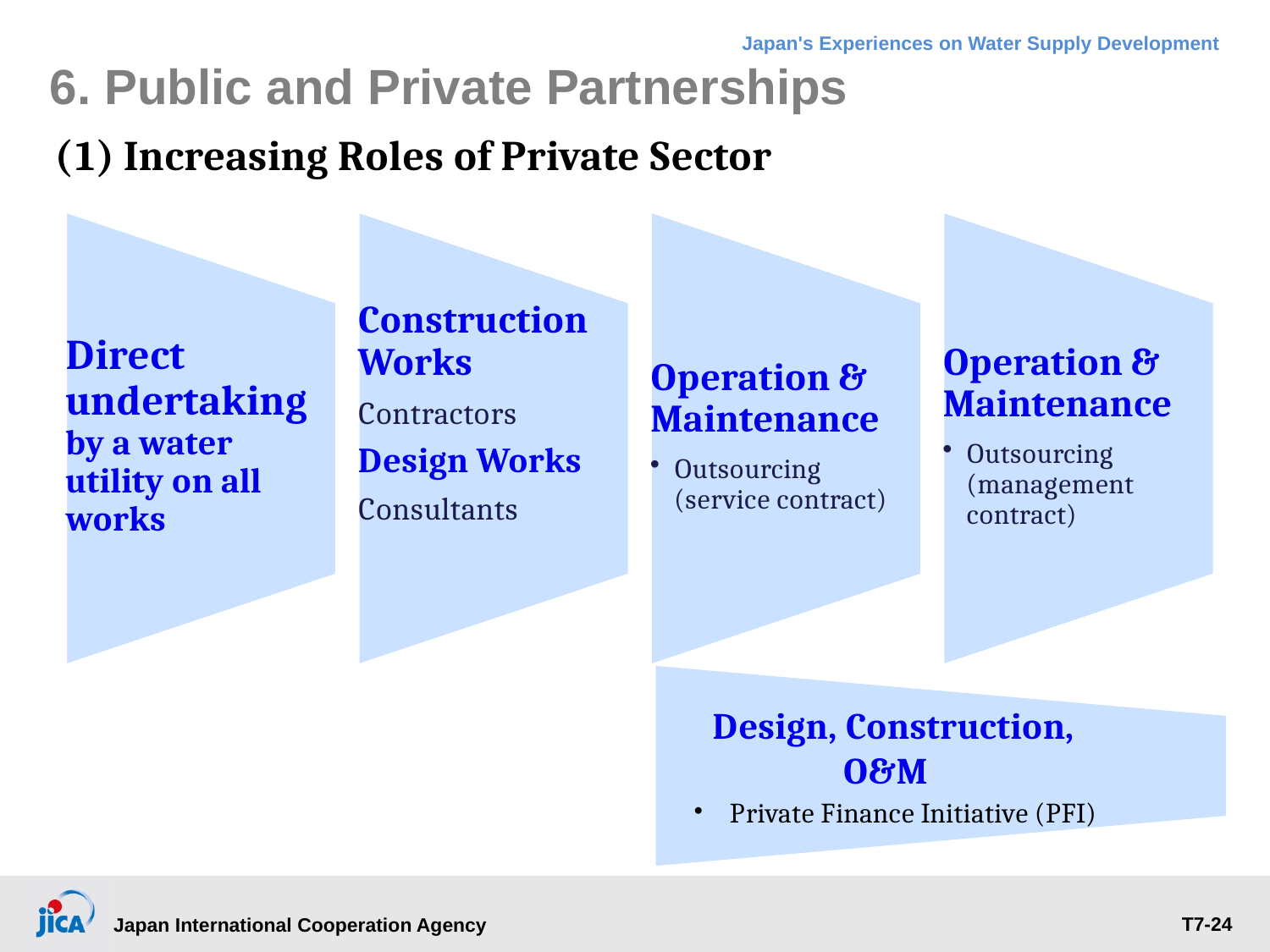

# 6. Public and Private Partnerships
(1) Increasing Roles of Private Sector
Direct undertaking
by a water utility on all works
Construction Works
Contractors
Design Works
Consultants

Operation & Maintenance
Outsourcing　(service contract)
Operation & Maintenance
Outsourcing (management contract)
Design, Construction, O&M
 ・ Private Finance Initiative (PFI)